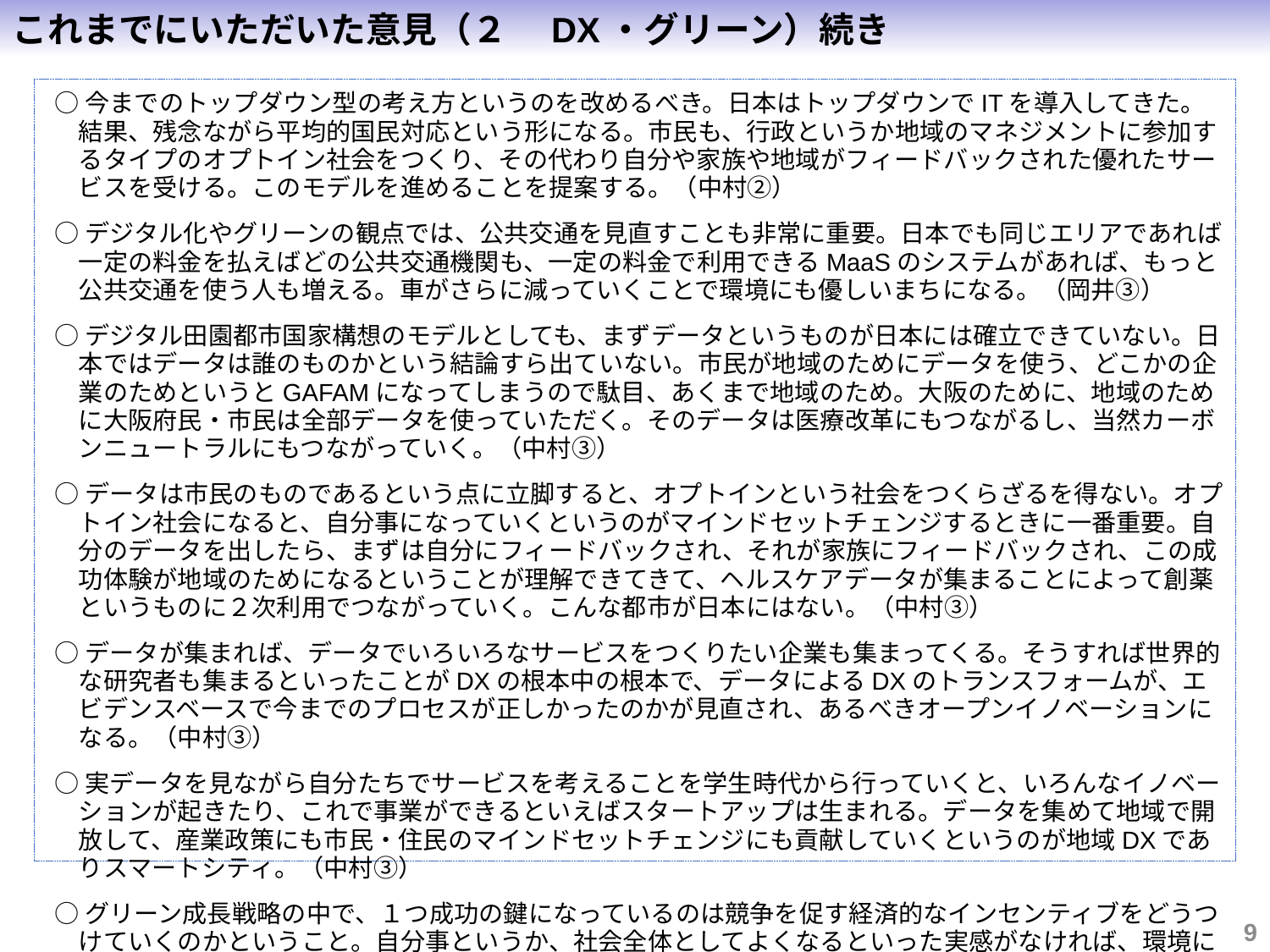

これまでにいただいた意見（２　DX・グリーン）続き
○今までのトップダウン型の考え方というのを改めるべき。日本はトップダウンでITを導入してきた。結果、残念ながら平均的国民対応という形になる。市民も、行政というか地域のマネジメントに参加するタイプのオプトイン社会をつくり、その代わり自分や家族や地域がフィードバックされた優れたサービスを受ける。このモデルを進めることを提案する。（中村②）
○デジタル化やグリーンの観点では、公共交通を見直すことも非常に重要。日本でも同じエリアであれば一定の料金を払えばどの公共交通機関も、一定の料金で利用できるMaaSのシステムがあれば、もっと公共交通を使う人も増える。車がさらに減っていくことで環境にも優しいまちになる。（岡井③）
○デジタル田園都市国家構想のモデルとしても、まずデータというものが日本には確立できていない。日本ではデータは誰のものかという結論すら出ていない。市民が地域のためにデータを使う、どこかの企業のためというとGAFAMになってしまうので駄目、あくまで地域のため。大阪のために、地域のために大阪府民・市民は全部データを使っていただく。そのデータは医療改革にもつながるし、当然カーボンニュートラルにもつながっていく。（中村③）
○データは市民のものであるという点に立脚すると、オプトインという社会をつくらざるを得ない。オプトイン社会になると、自分事になっていくというのがマインドセットチェンジするときに一番重要。自分のデータを出したら、まずは自分にフィードバックされ、それが家族にフィードバックされ、この成功体験が地域のためになるということが理解できてきて、ヘルスケアデータが集まることによって創薬というものに２次利用でつながっていく。こんな都市が日本にはない。（中村③）
○データが集まれば、データでいろいろなサービスをつくりたい企業も集まってくる。そうすれば世界的な研究者も集まるといったことがDXの根本中の根本で、データによるDXのトランスフォームが、エビデンスベースで今までのプロセスが正しかったのかが見直され、あるべきオープンイノベーションになる。（中村③）
○実データを見ながら自分たちでサービスを考えることを学生時代から行っていくと、いろんなイノベーションが起きたり、これで事業ができるといえばスタートアップは生まれる。データを集めて地域で開放して、産業政策にも市民・住民のマインドセットチェンジにも貢献していくというのが地域DXでありスマートシティ。（中村③）
○グリーン成長戦略の中で、１つ成功の鍵になっているのは競争を促す経済的なインセンティブをどうつけていくのかということ。自分事というか、社会全体としてよくなるといった実感がなければ、環境にいいとか、美しい議論の中だけではなかなか実行に移ってこなかったのが、これまでの私たちの社会の１つの側面。（藤田③）
9